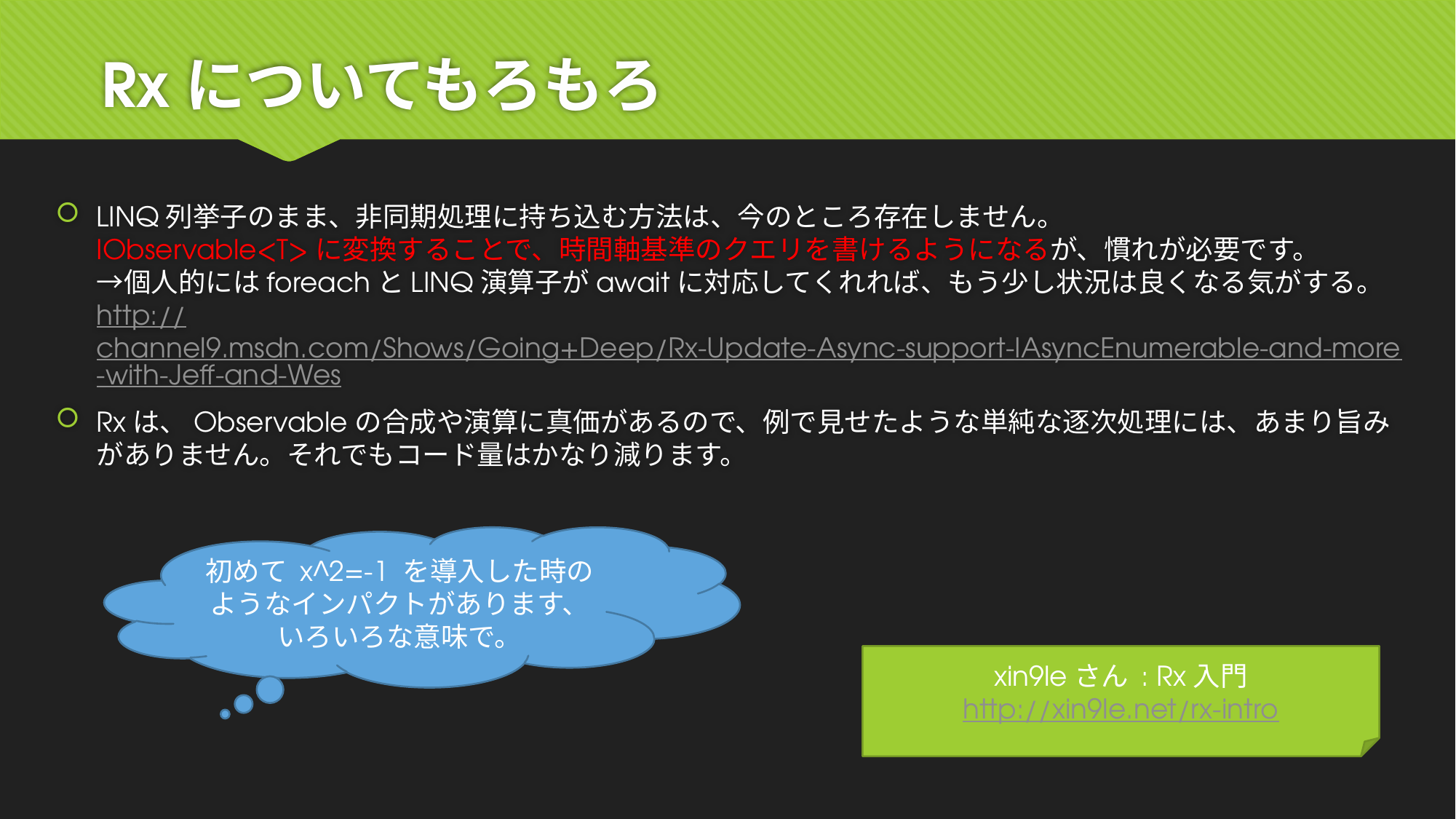

# Rxについてもろもろ
LINQ列挙子のまま、非同期処理に持ち込む方法は、今のところ存在しません。
IObservable<T>に変換することで、時間軸基準のクエリを書けるようになるが、慣れが必要です。
→個人的にはforeachとLINQ演算子がawaitに対応してくれれば、もう少し状況は良くなる気がする。
http://channel9.msdn.com/Shows/Going+Deep/Rx-Update-Async-support-IAsyncEnumerable-and-more-with-Jeff-and-Wes
Rxは、Observableの合成や演算に真価があるので、例で見せたような単純な逐次処理には、あまり旨みがありません。それでもコード量はかなり減ります。

初めて x^2=-1 を導入した時の
ようなインパクトがあります、いろいろな意味で。
xin9leさん : Rx入門
http://xin9le.net/rx-intro